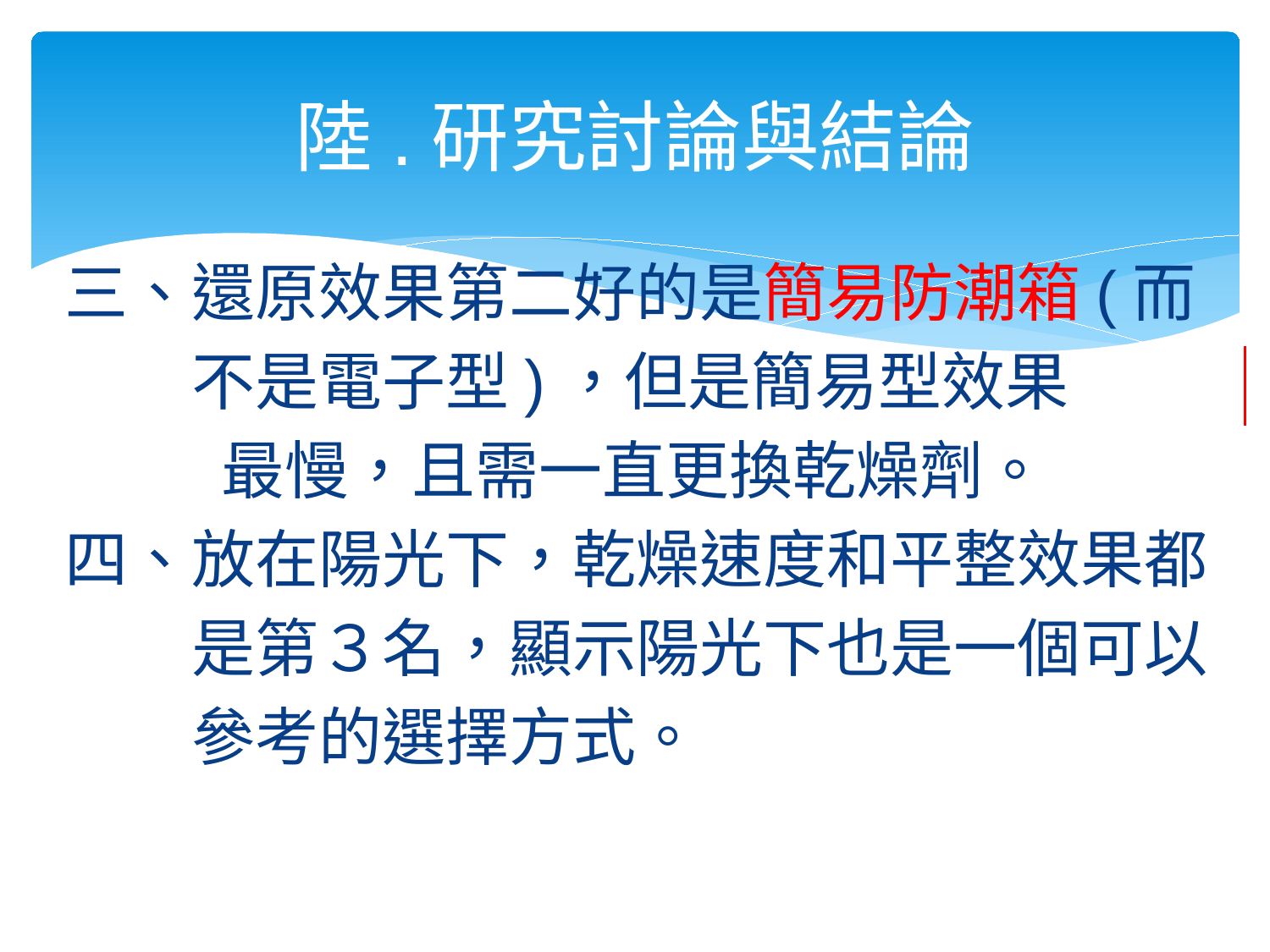

# 陸.研究討論與結論
三、還原效果第二好的是簡易防潮箱(而
　　不是電子型)，但是簡易型效果
          最慢，且需一直更換乾燥劑。
四、放在陽光下，乾燥速度和平整效果都
　　是第３名，顯示陽光下也是一個可以
　　參考的選擇方式。